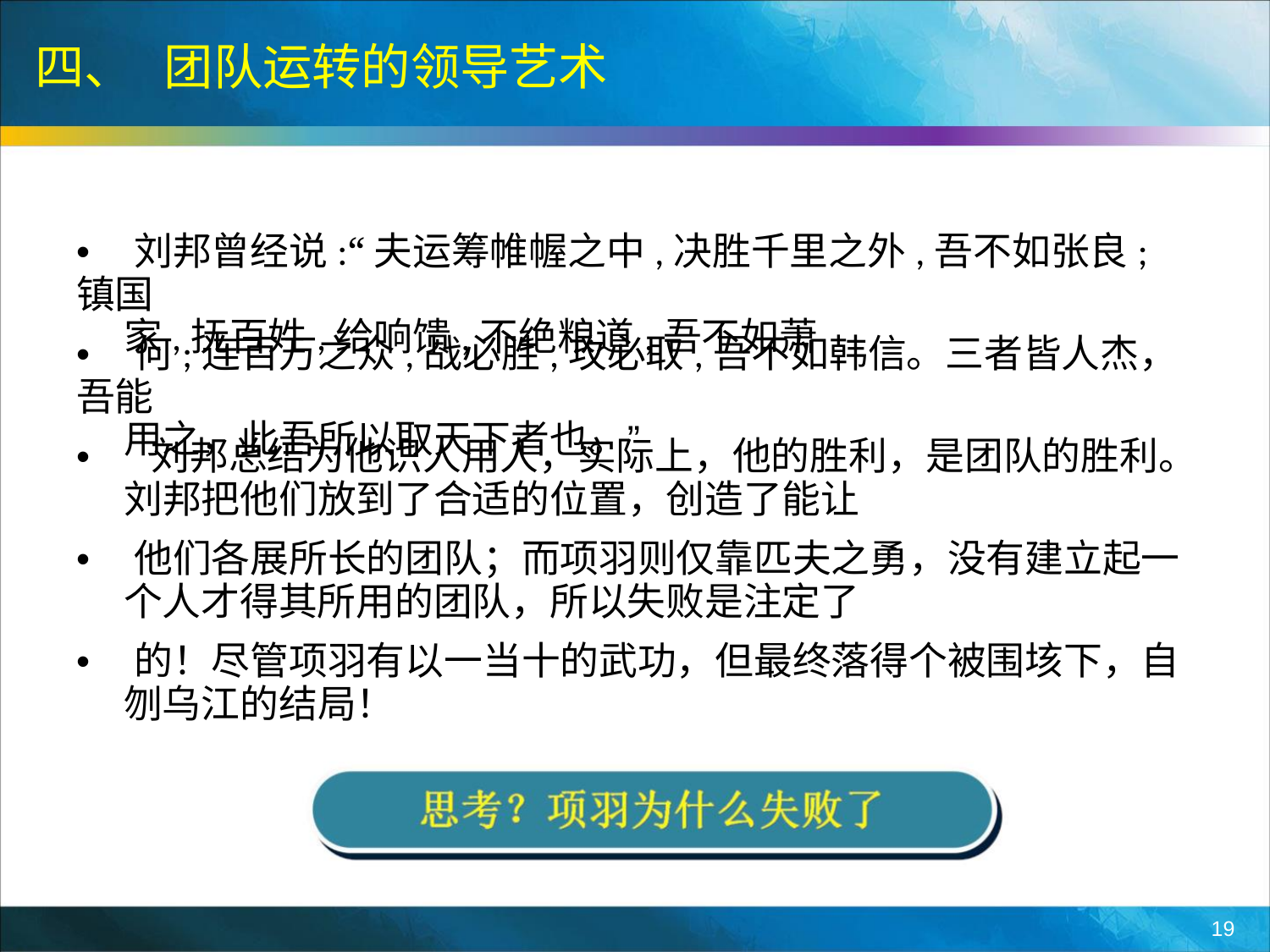

四、 团队运转的领导艺术
• 刘邦曾经说:“夫运筹帷幄之中,决胜千里之外,吾不如张良;镇国
家,抚百姓,给响馈,不绝粮道,吾不如萧
• 何;连百万之众,战必胜,攻必取,吾不如韩信。三者皆人杰，吾能
用之，此吾所以取天下者也。”
• 刘邦总结为他识人用人，实际上，他的胜利，是团队的胜利。
刘邦把他们放到了合适的位置，创造了能让
• 他们各展所长的团队；而项羽则仅靠匹夫之勇，没有建立起一
个人才得其所用的团队，所以失败是注定了
• 的！尽管项羽有以一当十的武功，但最终落得个被围垓下，自
刎乌江的结局！
19